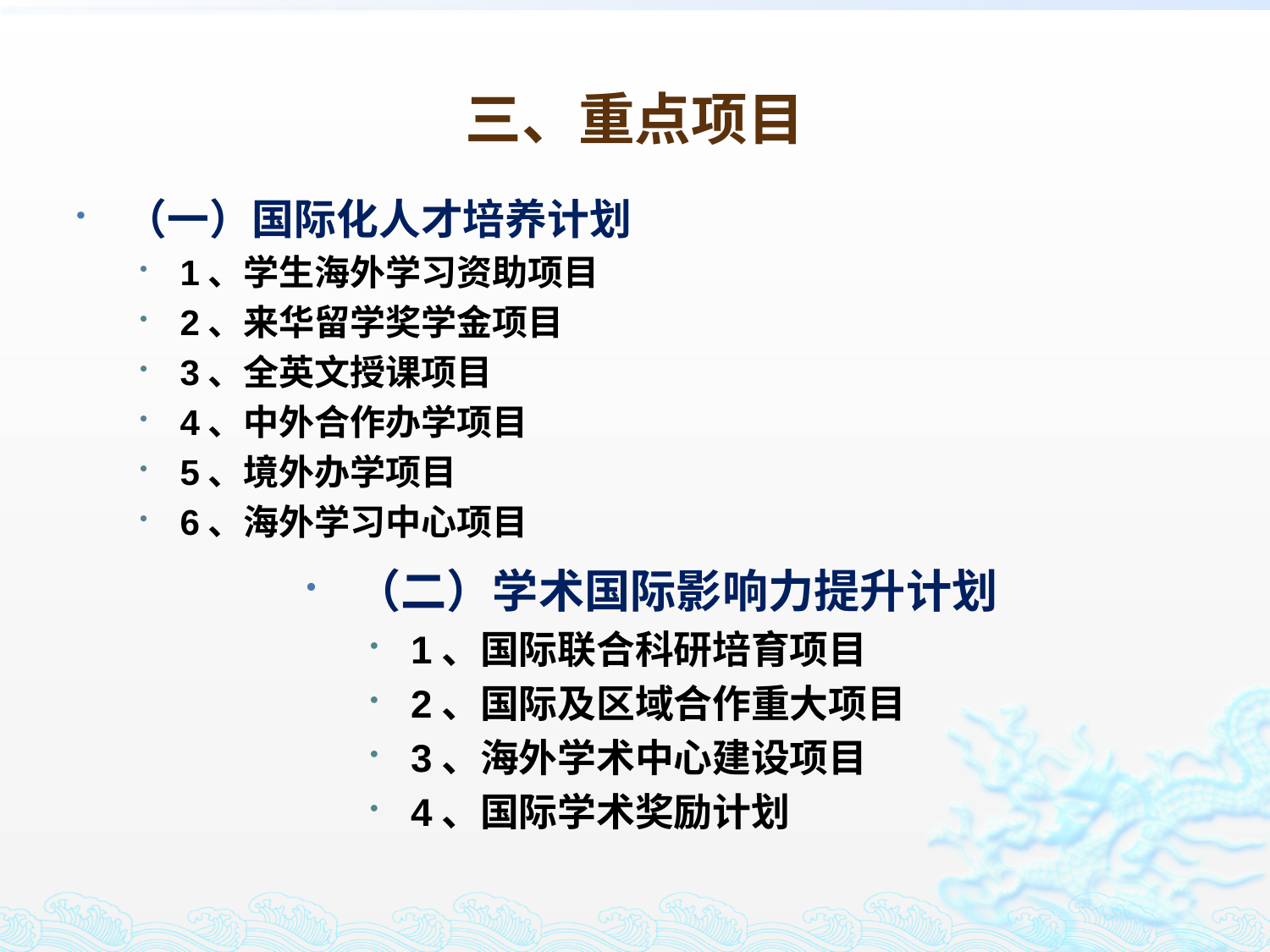

# 三、重点项目
（一）国际化人才培养计划
1、学生海外学习资助项目
2、来华留学奖学金项目
3、全英文授课项目
4、中外合作办学项目
5、境外办学项目
6、海外学习中心项目
（二）学术国际影响力提升计划
1、国际联合科研培育项目
2、国际及区域合作重大项目
3、海外学术中心建设项目
4、国际学术奖励计划